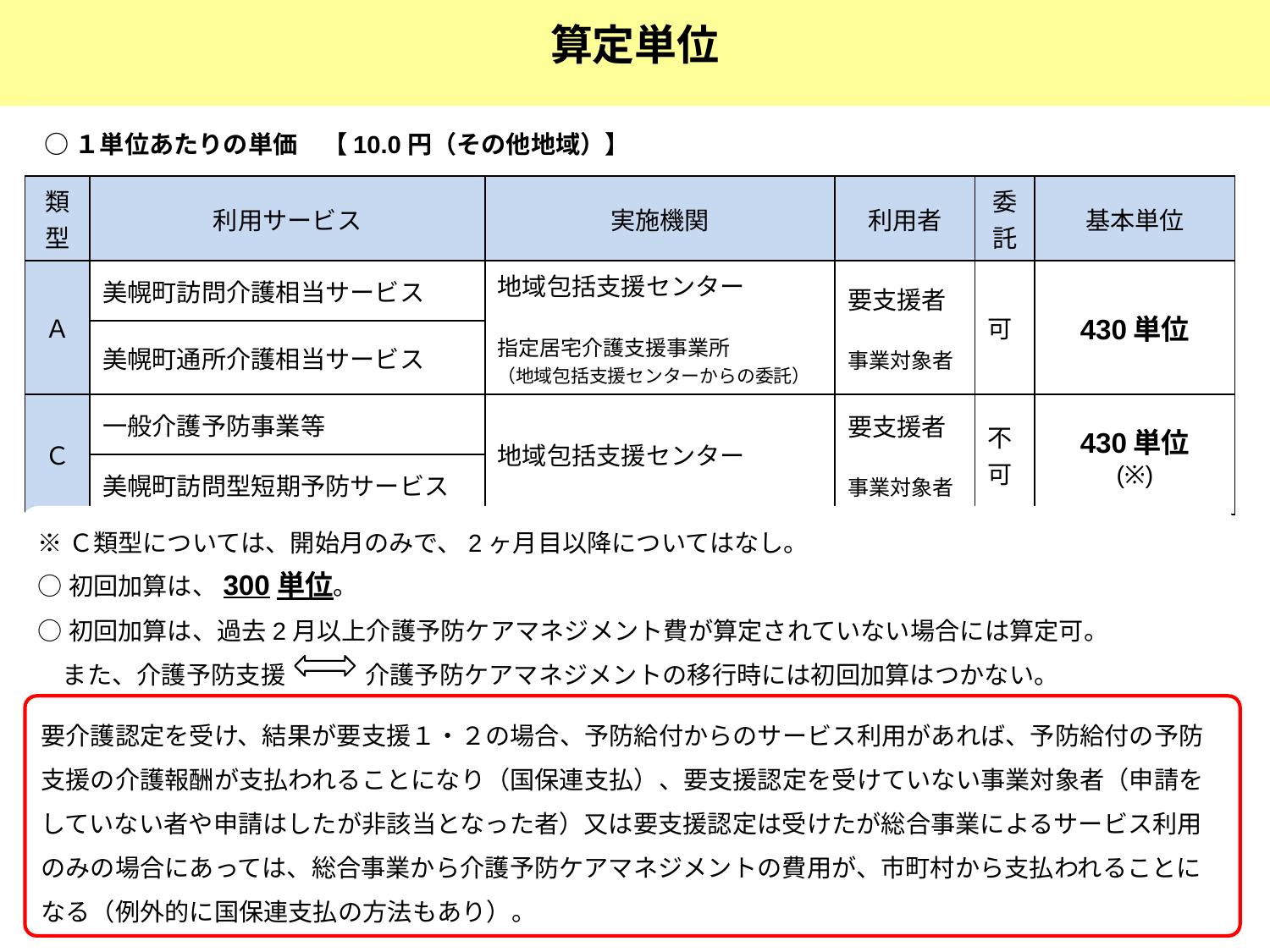

算定単位
○１単位あたりの単価　【10.0円（その他地域）】
| 類型 | 利用サービス | 実施機関 | 利用者 | 委託 | 基本単位 |
| --- | --- | --- | --- | --- | --- |
| Ａ | 美幌町訪問介護相当サービス | 地域包括支援センター 指定居宅介護支援事業所 （地域包括支援センターからの委託） | 要支援者 事業対象者 | 可 | 430単位 |
|  | 美幌町通所介護相当サービス |  |  |  |  |
| Ｃ | 一般介護予防事業等 | 地域包括支援センター | 要支援者 事業対象者 | 不可 | 430単位 (※) |
|  | 美幌町訪問型短期予防サービス |  |  |  |  |
※Ｃ類型については、開始月のみで、2ヶ月目以降についてはなし。
○初回加算は、300単位。
○初回加算は、過去2月以上介護予防ケアマネジメント費が算定されていない場合には算定可。
　また、介護予防支援　　　 介護予防ケアマネジメントの移行時には初回加算はつかない。

要介護認定を受け、結果が要支援１・２の場合、予防給付からのサービス利用があれば、予防給付の予防支援の介護報酬が支払われることになり（国保連支払）、要支援認定を受けていない事業対象者（申請をしていない者や申請はしたが非該当となった者）又は要支援認定は受けたが総合事業によるサービス利用のみの場合にあっては、総合事業から介護予防ケアマネジメントの費用が、市町村から支払われることになる（例外的に国保連支払の方法もあり）。